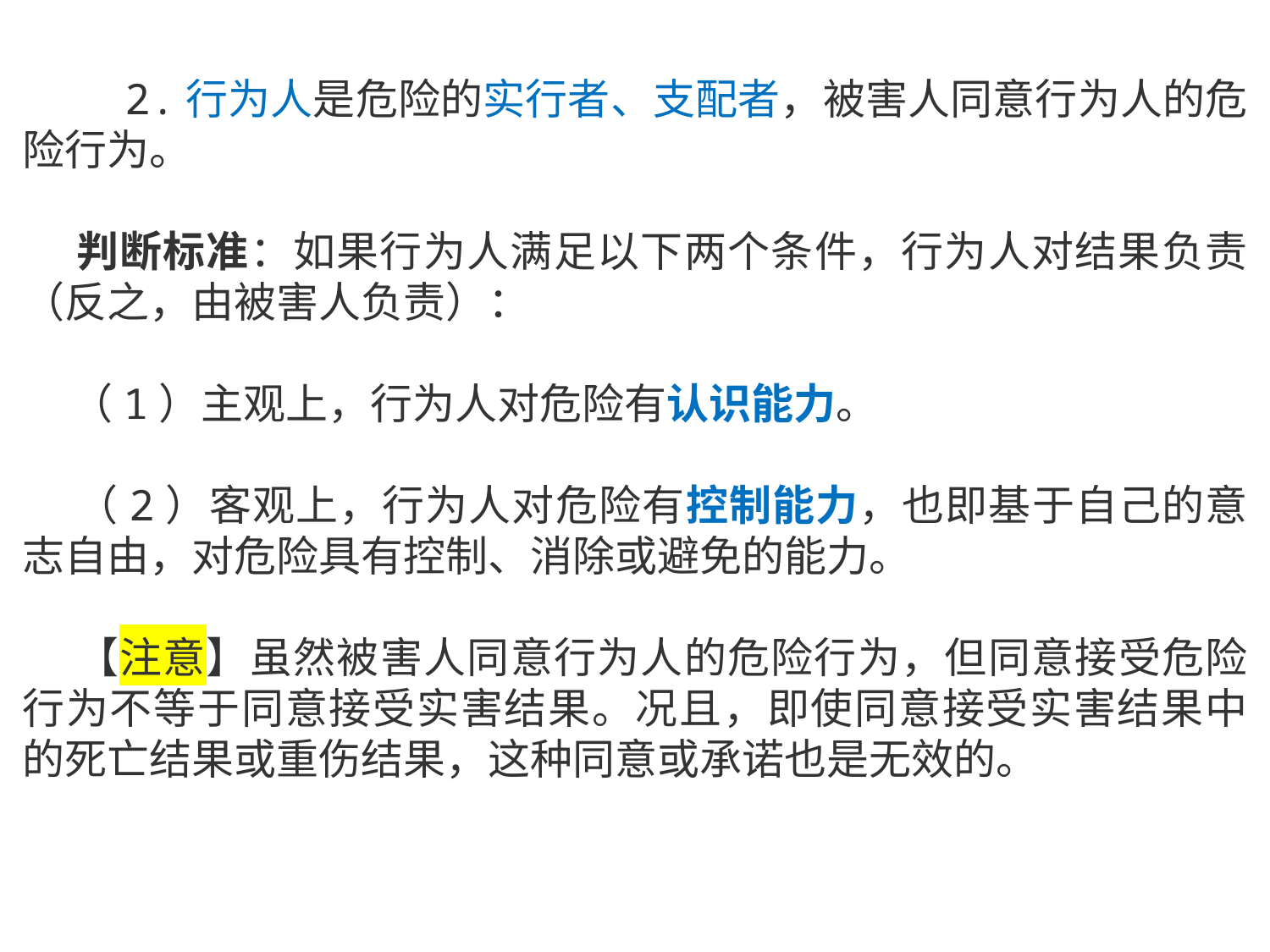

2.行为人是危险的实行者、支配者，被害人同意行为人的危险行为。

    判断标准：如果行为人满足以下两个条件，行为人对结果负责（反之，由被害人负责）：

    （1）主观上，行为人对危险有认识能力。

    （2）客观上，行为人对危险有控制能力，也即基于自己的意志自由，对危险具有控制、消除或避免的能力。

    【注意】虽然被害人同意行为人的危险行为，但同意接受危险行为不等于同意接受实害结果。况且，即使同意接受实害结果中的死亡结果或重伤结果，这种同意或承诺也是无效的。